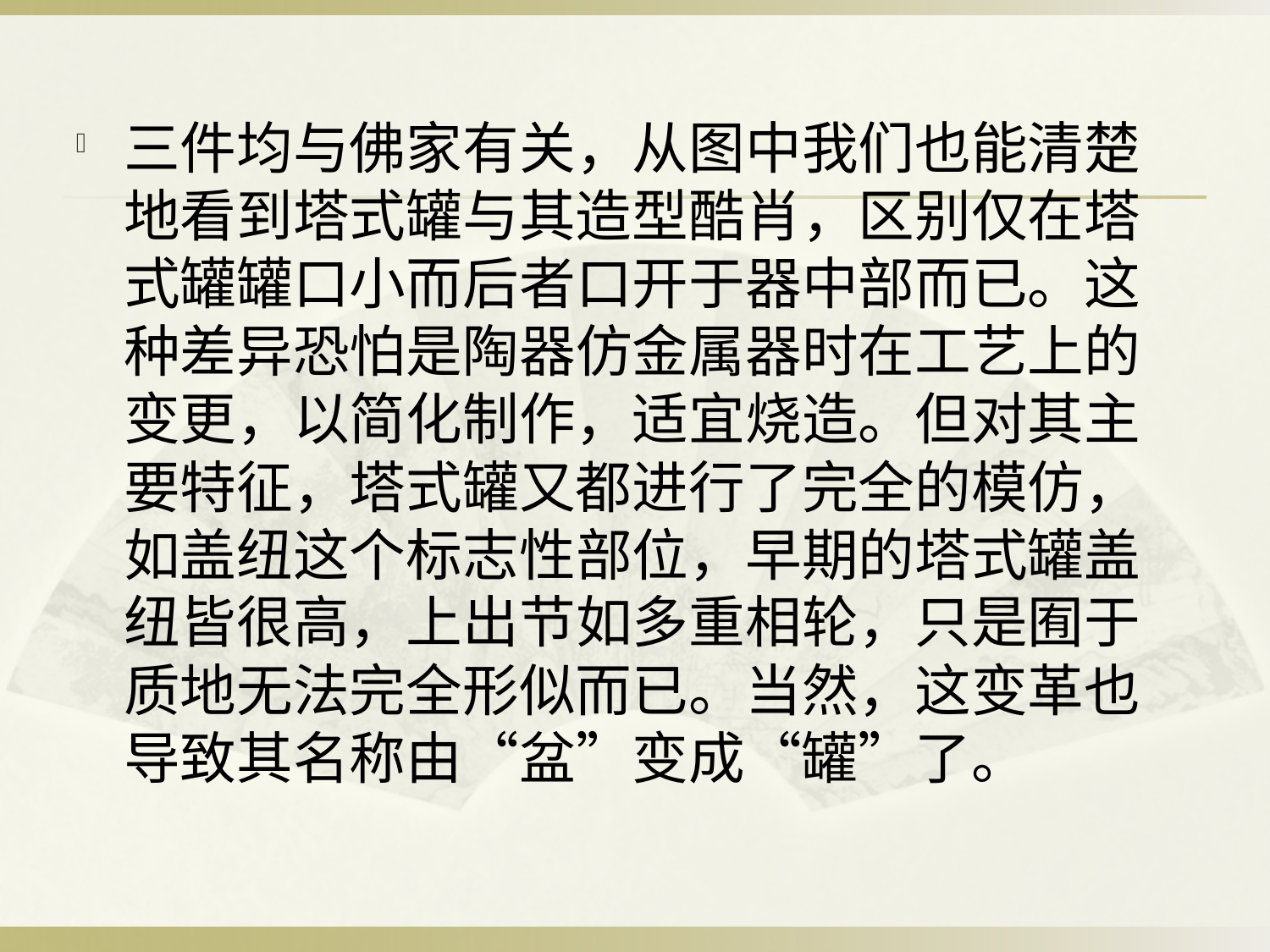

#
三件均与佛家有关，从图中我们也能清楚地看到塔式罐与其造型酷肖，区别仅在塔式罐罐口小而后者口开于器中部而已。这种差异恐怕是陶器仿金属器时在工艺上的变更，以简化制作，适宜烧造。但对其主要特征，塔式罐又都进行了完全的模仿，如盖纽这个标志性部位，早期的塔式罐盖纽皆很高，上出节如多重相轮，只是囿于质地无法完全形似而已。当然，这变革也导致其名称由“盆”变成“罐”了。